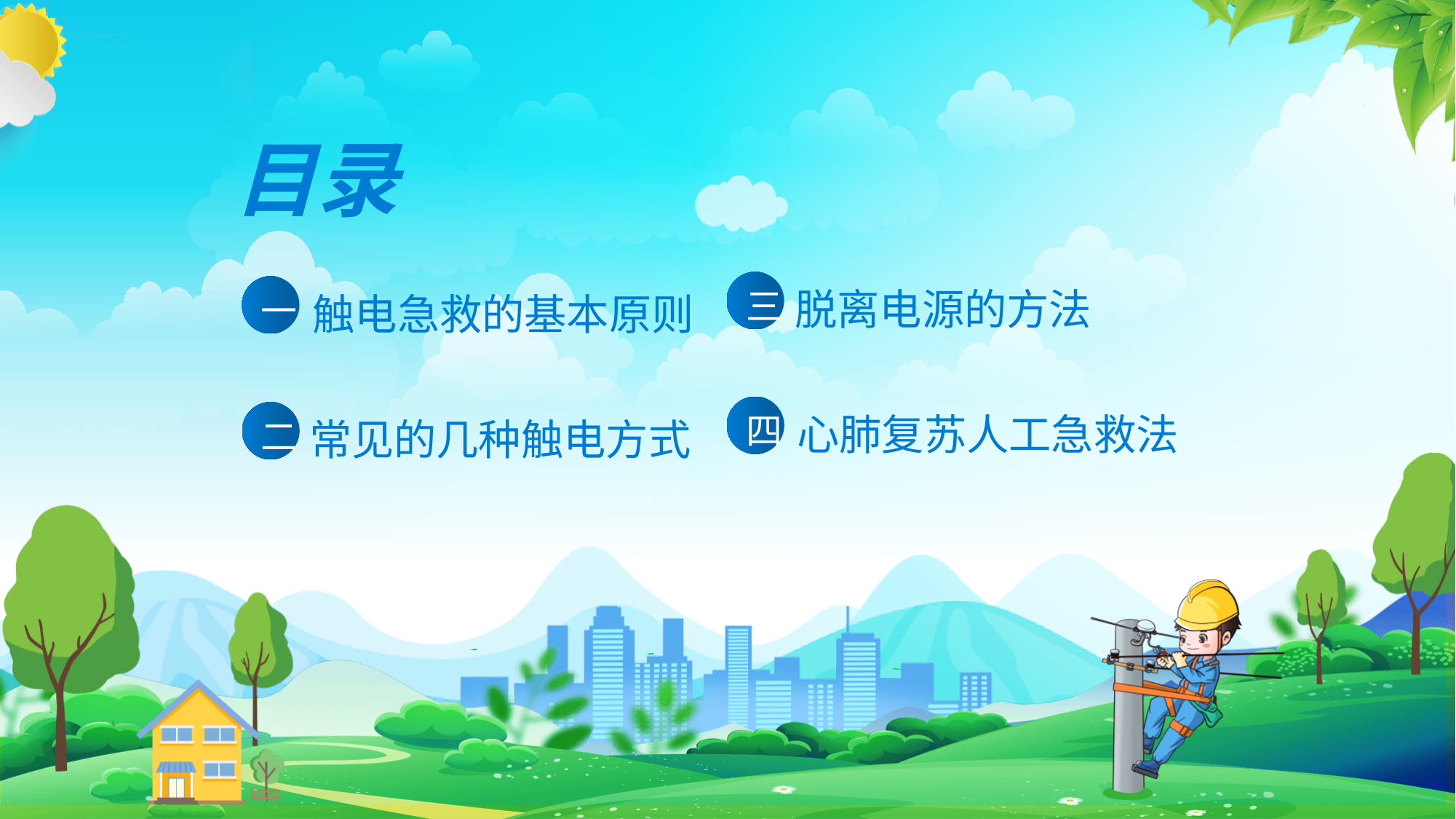

目录
脱离电源的方法
触电急救的基本原则
三
一
心肺复苏人工急救法
四
常见的几种触电方式
二